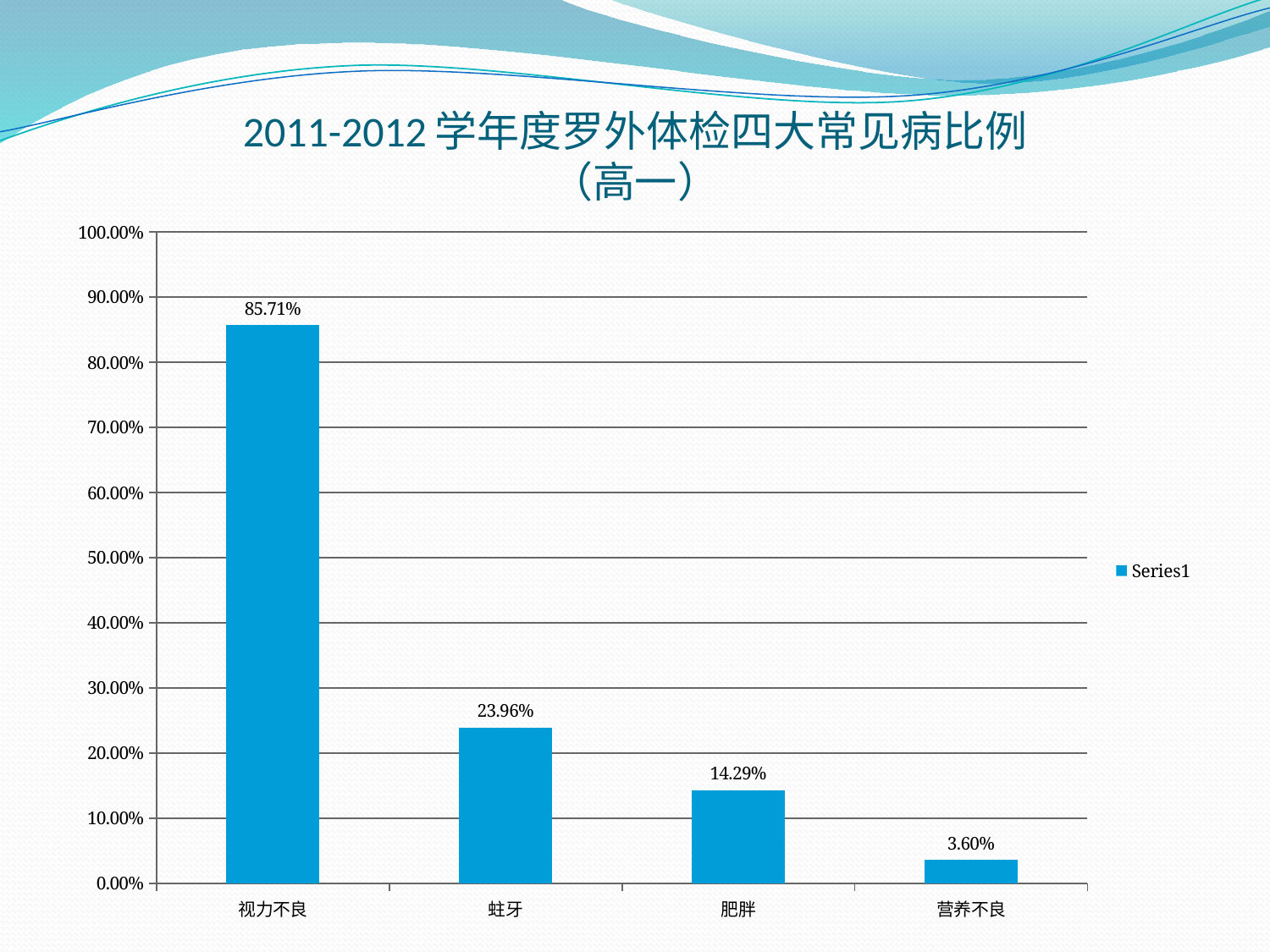

# 2011-2012学年度罗外体检四大常见病比例 （高一）

### Chart

| Category |  |
|---|---|
| 视力不良 | 0.8571428571428577 |
| 蛀牙 | 0.2395950506186727 |
| 肥胖 | 0.14285714285714313 |
| 营养不良 | 0.03599550056242976 |